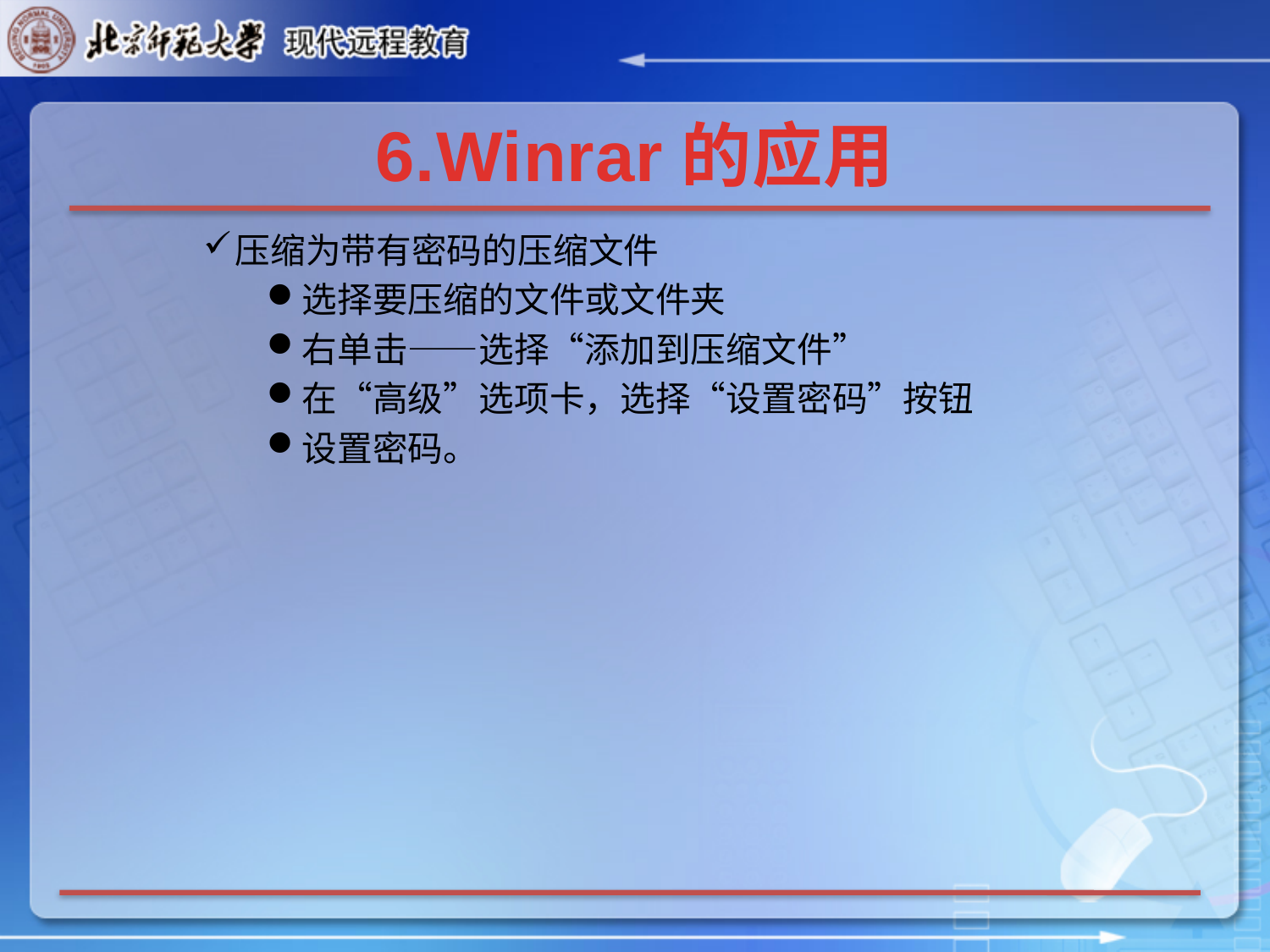

# 6.Winrar的应用
压缩为带有密码的压缩文件
选择要压缩的文件或文件夹
右单击——选择“添加到压缩文件”
在“高级”选项卡，选择“设置密码”按钮
设置密码。